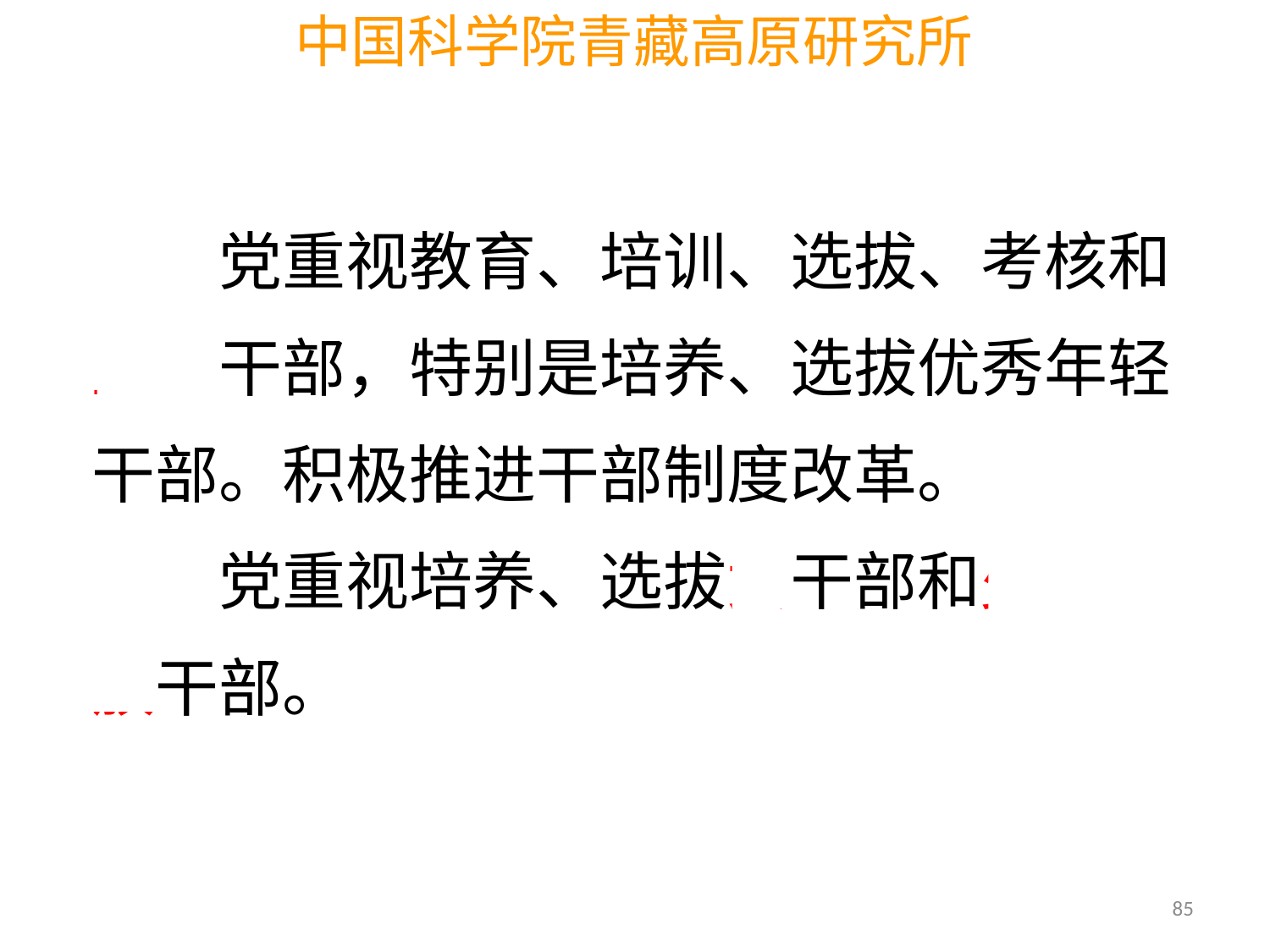

# 党重视教育、培训、选拔、考核和监督干部，特别是培养、选拔优秀年轻干部。积极推进干部制度改革。 　　党重视培养、选拔女干部和少数民族干部。

85